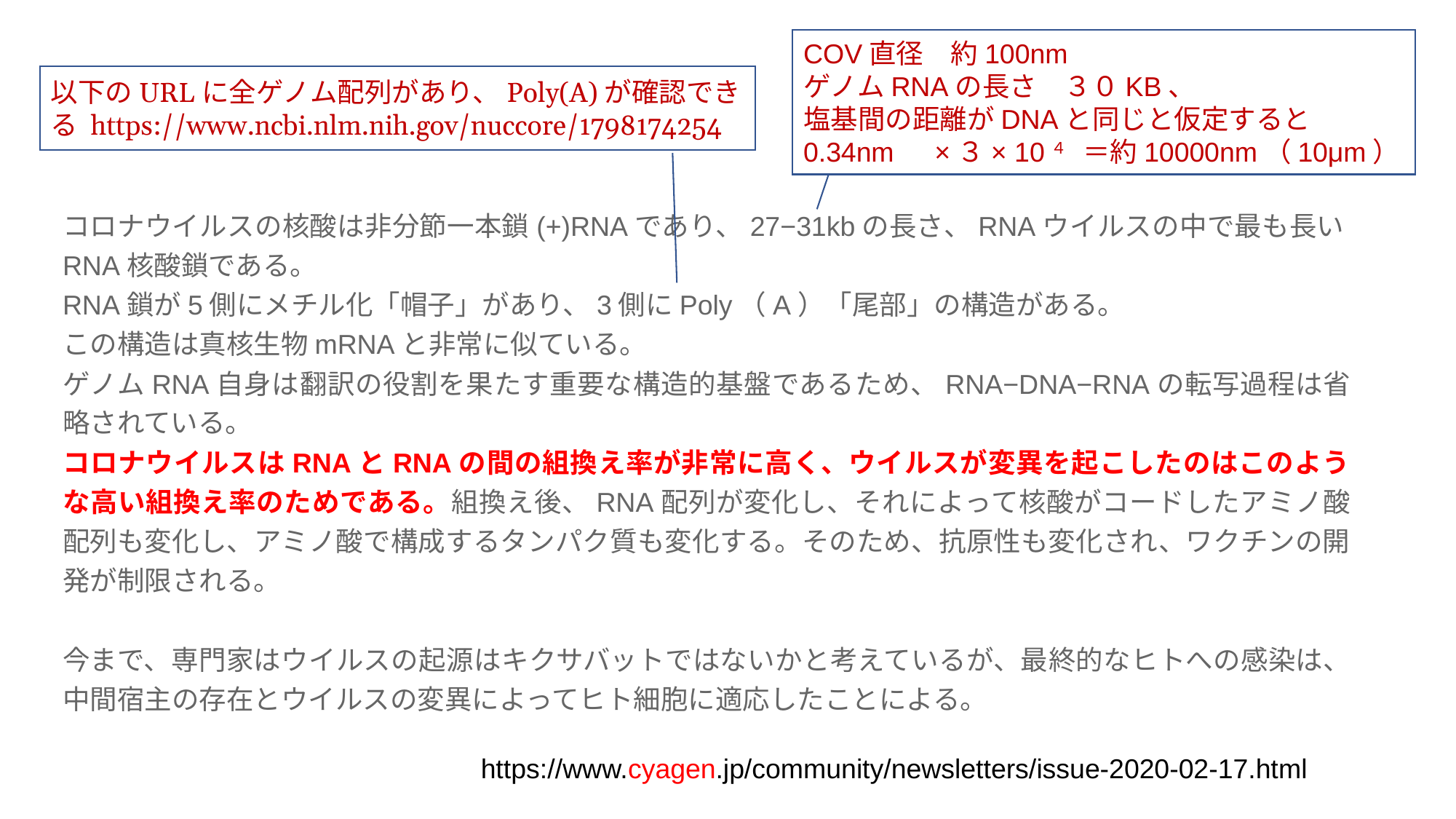

COV直径　約100nm
ゲノムRNAの長さ　３０KB、
塩基間の距離がDNAと同じと仮定すると
0.34nm　×３× 10４　＝約10000nm（10μm）
以下のURLに全ゲノム配列があり、Poly(A)が確認できる https://www.ncbi.nlm.nih.gov/nuccore/1798174254
コロナウイルスの核酸は非分節一本鎖(+)RNAであり、27−31kbの長さ、RNAウイルスの中で最も長いRNA核酸鎖である。
RNA鎖が5側にメチル化「帽子」があり、3側にPoly（A）「尾部」の構造がある。
この構造は真核生物mRNAと非常に似ている。
ゲノムRNA自身は翻訳の役割を果たす重要な構造的基盤であるため、RNA−DNA−RNAの転写過程は省略されている。
コロナウイルスはRNAとRNAの間の組換え率が非常に高く、ウイルスが変異を起こしたのはこのような高い組換え率のためである。組換え後、RNA配列が変化し、それによって核酸がコードしたアミノ酸配列も変化し、アミノ酸で構成するタンパク質も変化する。そのため、抗原性も変化され、ワクチンの開発が制限される。

今まで、専門家はウイルスの起源はキクサバットではないかと考えているが、最終的なヒトへの感染は、中間宿主の存在とウイルスの変異によってヒト細胞に適応したことによる。

https://www.cyagen.jp/community/newsletters/issue-2020-02-17.html